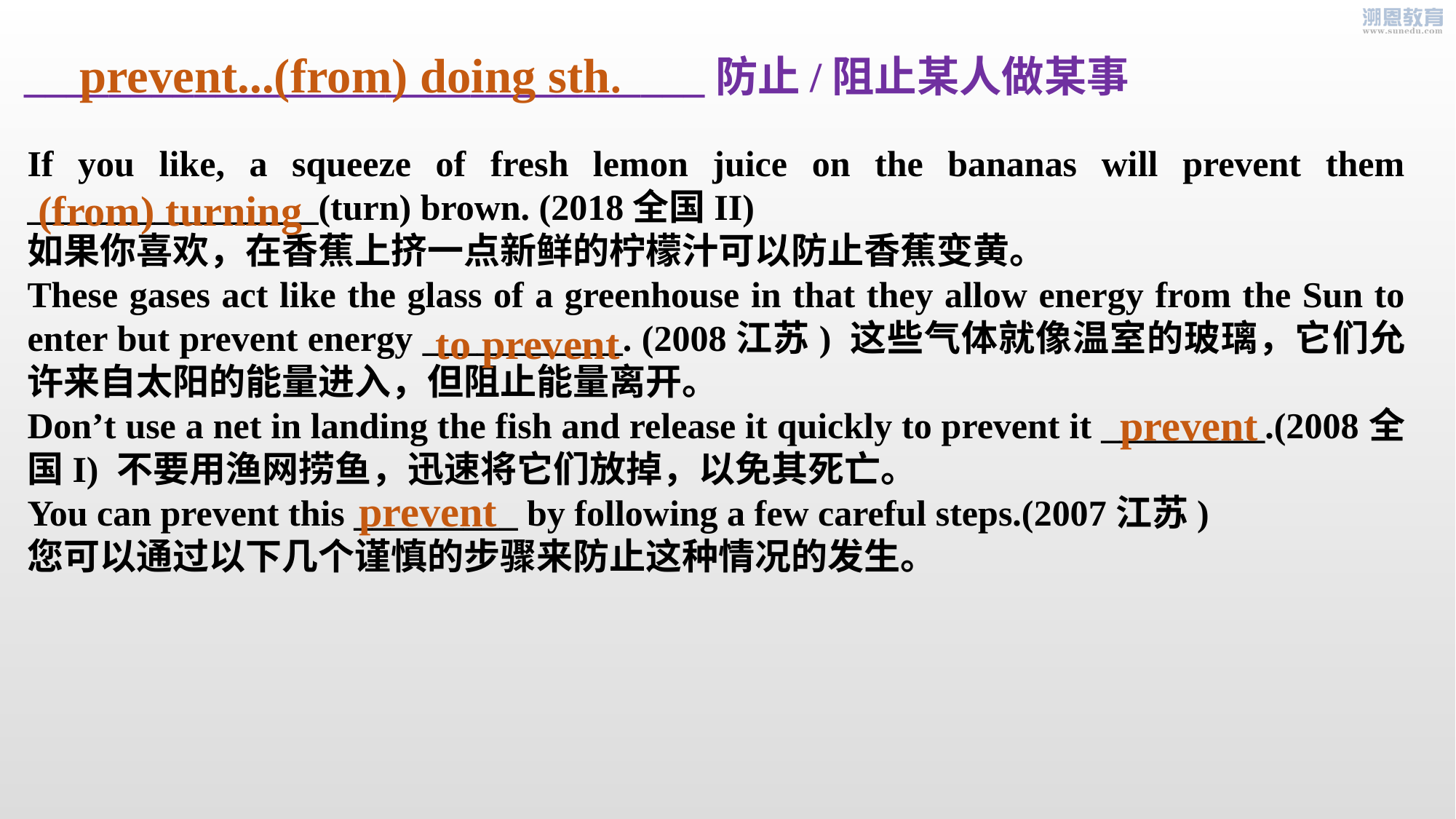

prevent...(from) doing sth.
________________________________防止/阻止某人做某事
If you like, a squeeze of fresh lemon juice on the bananas will prevent them ________________(turn) brown. (2018全国II)
如果你喜欢，在香蕉上挤一点新鲜的柠檬汁可以防止香蕉变黄。
These gases act like the glass of a greenhouse in that they allow energy from the Sun to enter but prevent energy ___________. (2008江苏) 这些气体就像温室的玻璃，它们允许来自太阳的能量进入，但阻止能量离开。
Don’t use a net in landing the fish and release it quickly to prevent it _________.(2008全国I) 不要用渔网捞鱼，迅速将它们放掉，以免其死亡。
You can prevent this _________ by following a few careful steps.(2007江苏)
您可以通过以下几个谨慎的步骤来防止这种情况的发生。
 (from) turning
to prevent
prevent
prevent